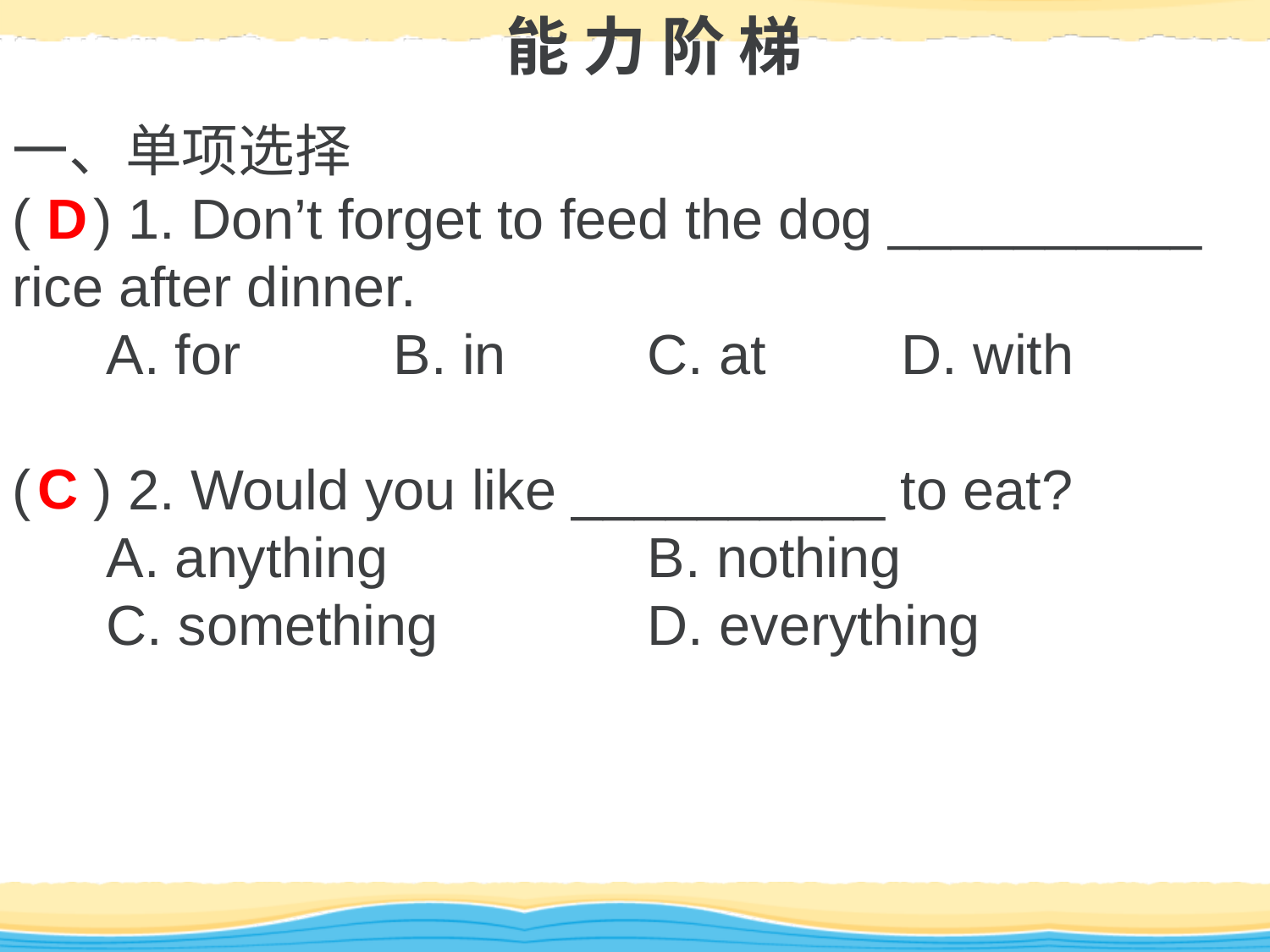

能 力 阶 梯
一、单项选择
(    ) 1. Don’t forget to feed the dog __________ rice after dinner.
      A. for		B. in		C. at		D. with

(    ) 2. Would you like __________ to eat?
      A. anything			B. nothing
      C. something		D. everything
D
C